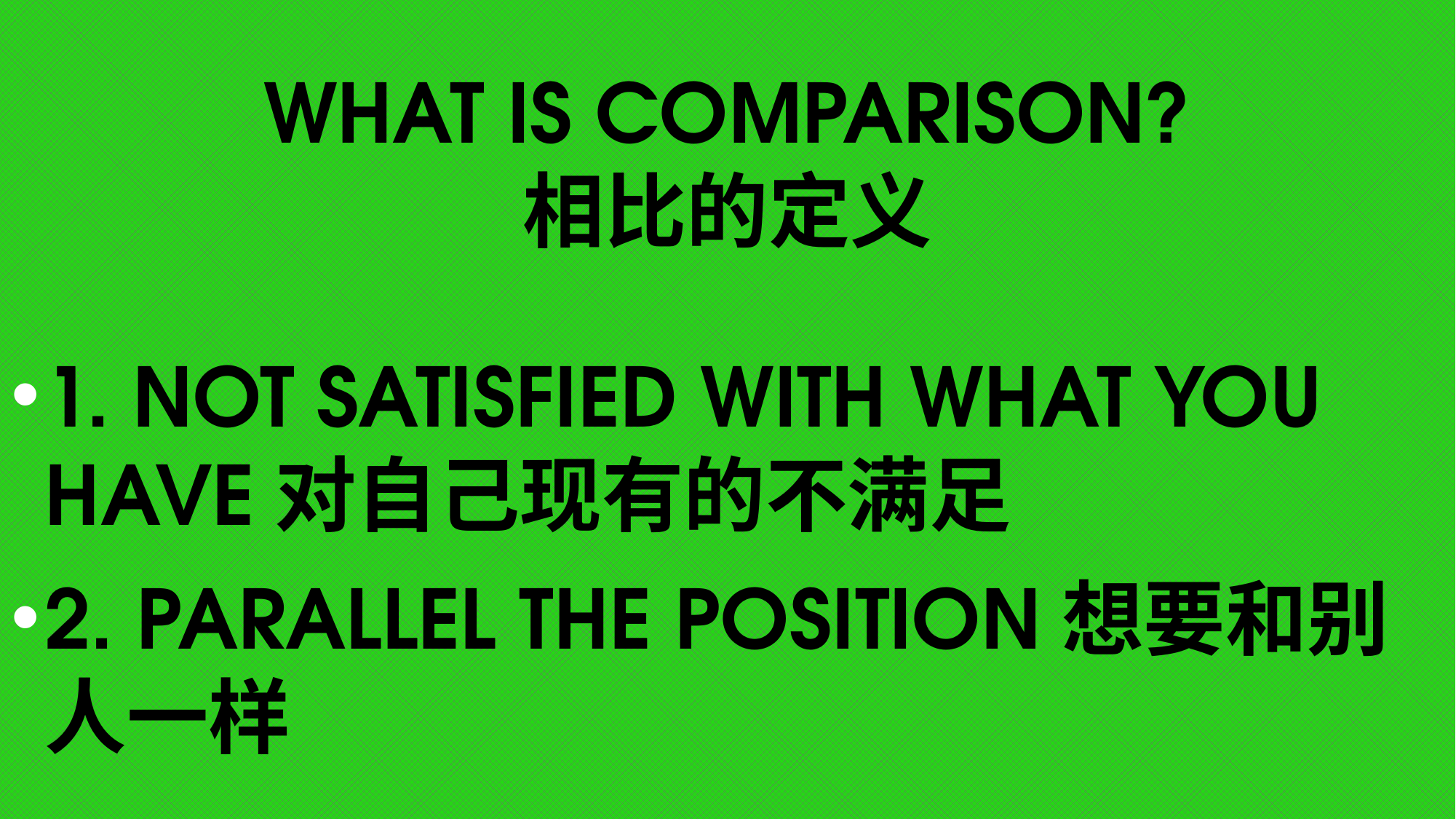

# WHAT IS COMPARISON? 相比的定义
1. NOT SATISFIED WITH WHAT YOU HAVE对自己现有的不满足
2. PARALLEL THE POSITION想要和别人一样